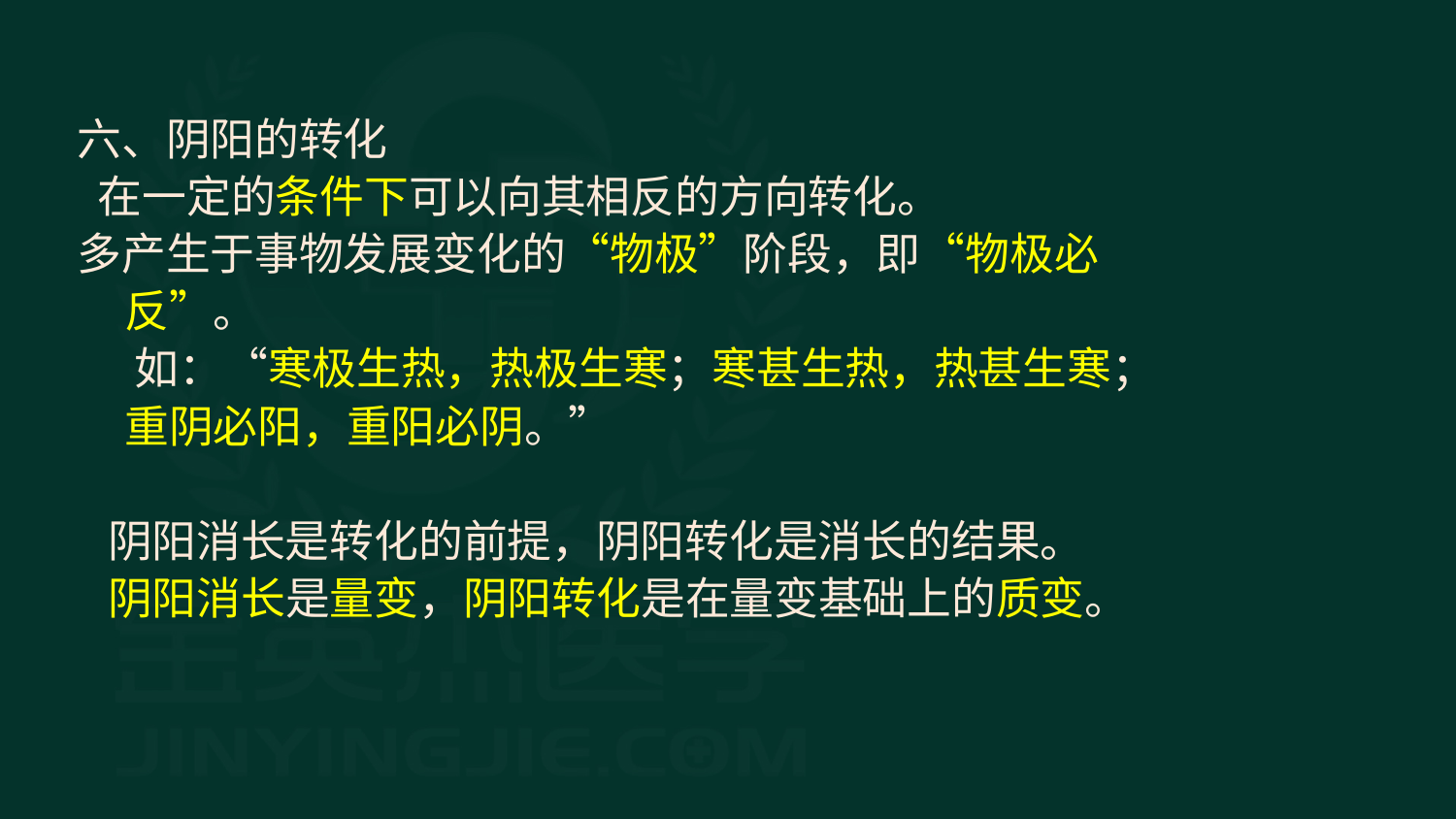

六、阴阳的转化
 在一定的条件下可以向其相反的方向转化。
多产生于事物发展变化的“物极”阶段，即“物极必反”。
 如：“寒极生热，热极生寒；寒甚生热，热甚生寒；重阴必阳，重阳必阴。”

  阴阳消长是转化的前提，阴阳转化是消长的结果。
  阴阳消长是量变，阴阳转化是在量变基础上的质变。